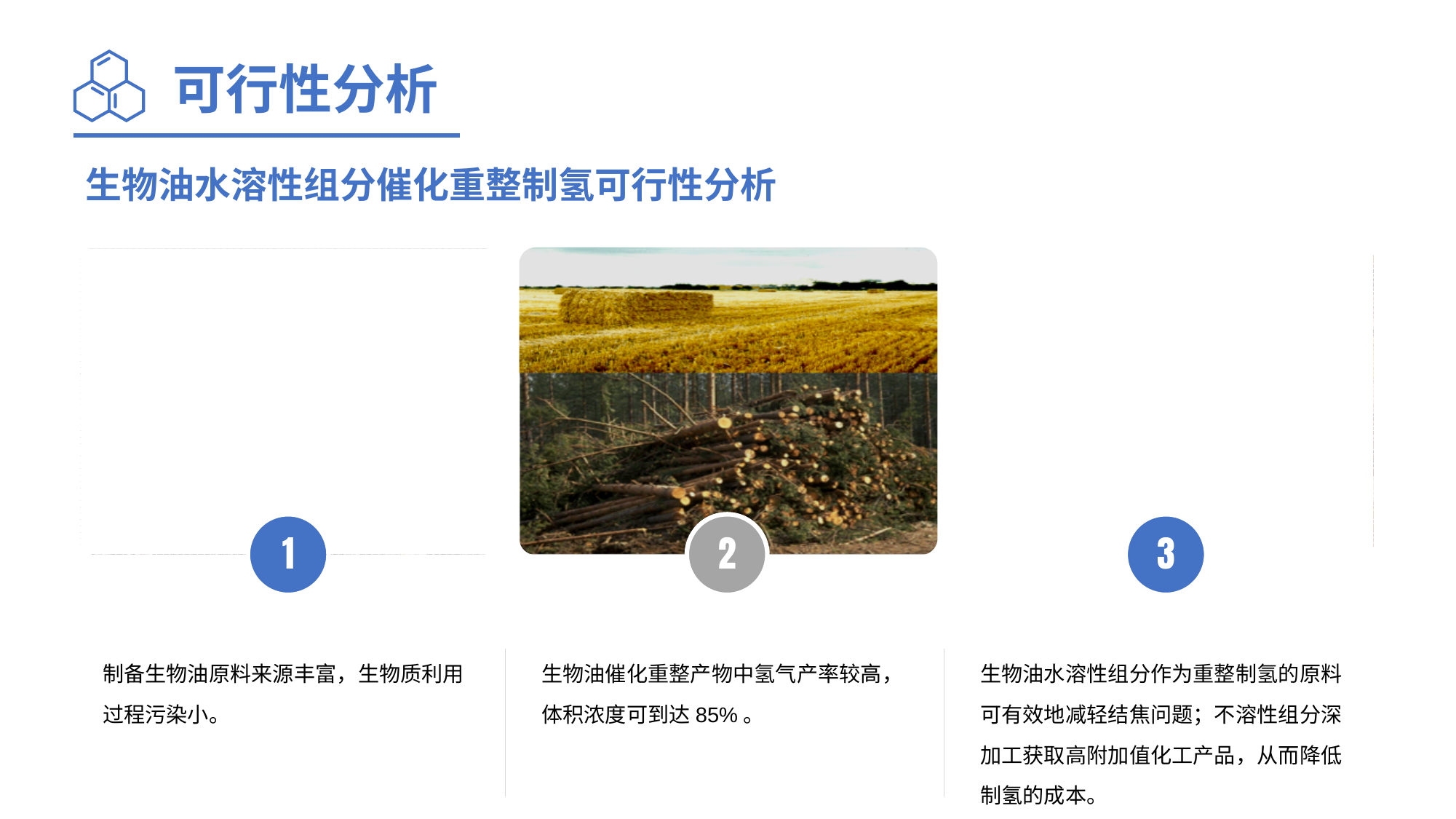

可行性分析
生物油水溶性组分催化重整制氢可行性分析

1
2
3
生物油催化重整产物中氢气产率较高，体积浓度可到达85%。

生物油水溶性组分作为重整制氢的原料 可有效地减轻结焦问题；不溶性组分深加工获取高附加值化工产品，从而降低制氢的成本。
制备生物油原料来源丰富，生物质利用过程污染小。